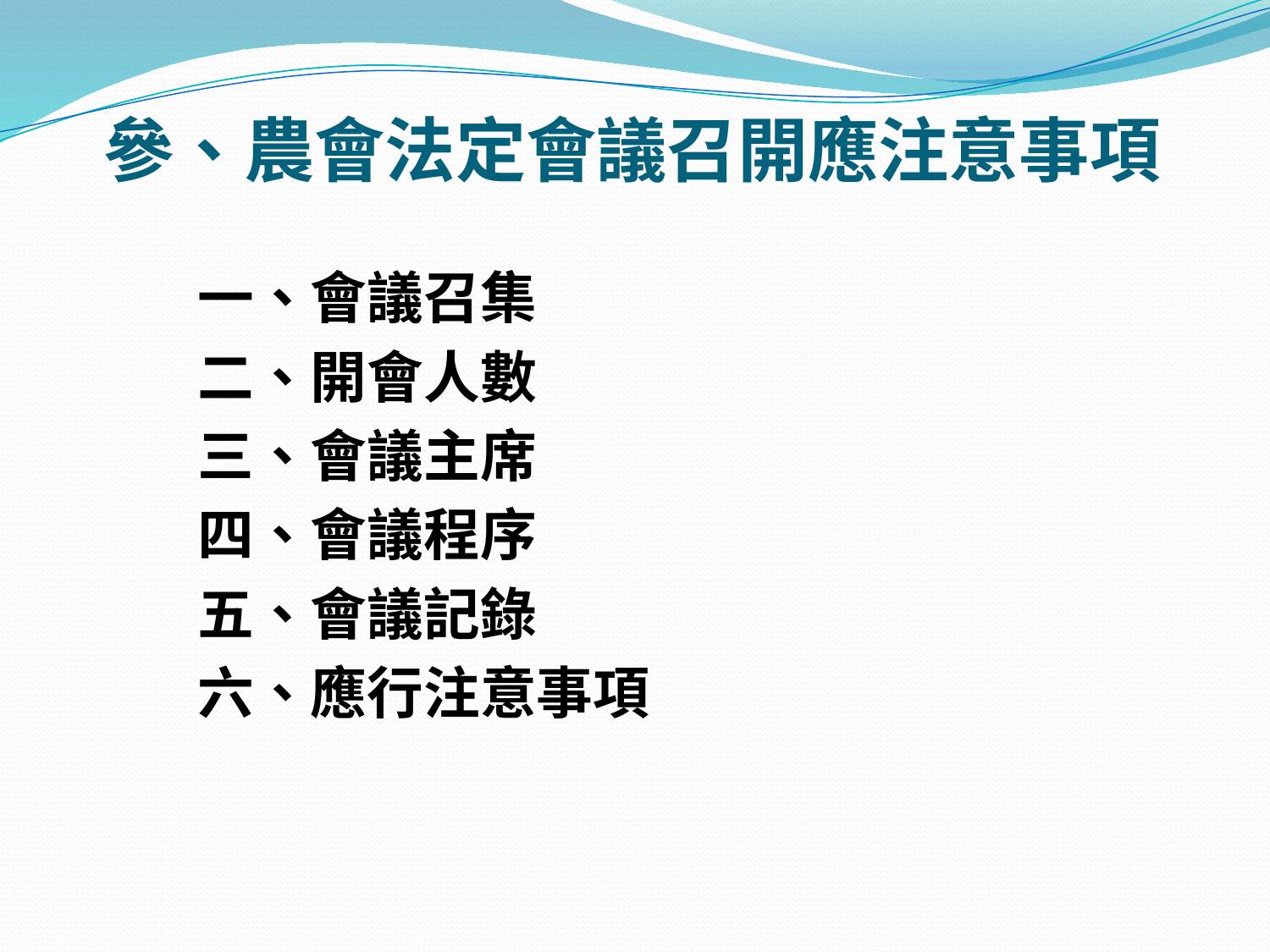

# 參、農會法定會議召開應注意事項
一、會議召集
二、開會人數
三、會議主席
四、會議程序
五、會議記錄
六、應行注意事項